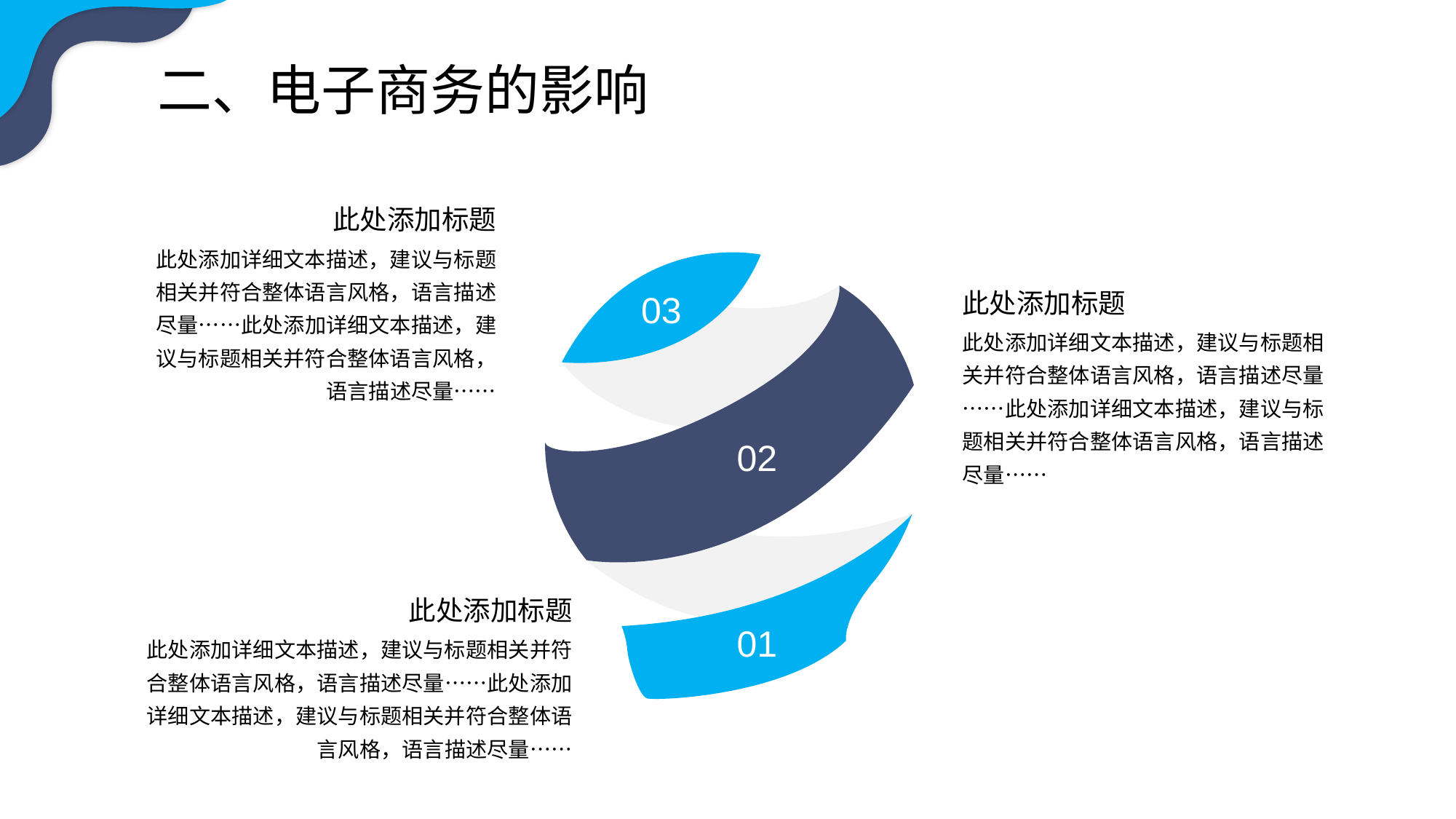

二、电子商务的影响
此处添加标题
此处添加详细文本描述，建议与标题相关并符合整体语言风格，语言描述尽量……此处添加详细文本描述，建议与标题相关并符合整体语言风格，语言描述尽量……

此处添加标题
此处添加详细文本描述，建议与标题相关并符合整体语言风格，语言描述尽量……此处添加详细文本描述，建议与标题相关并符合整体语言风格，语言描述尽量……

03

02

此处添加标题
此处添加详细文本描述，建议与标题相关并符合整体语言风格，语言描述尽量……此处添加详细文本描述，建议与标题相关并符合整体语言风格，语言描述尽量……
01